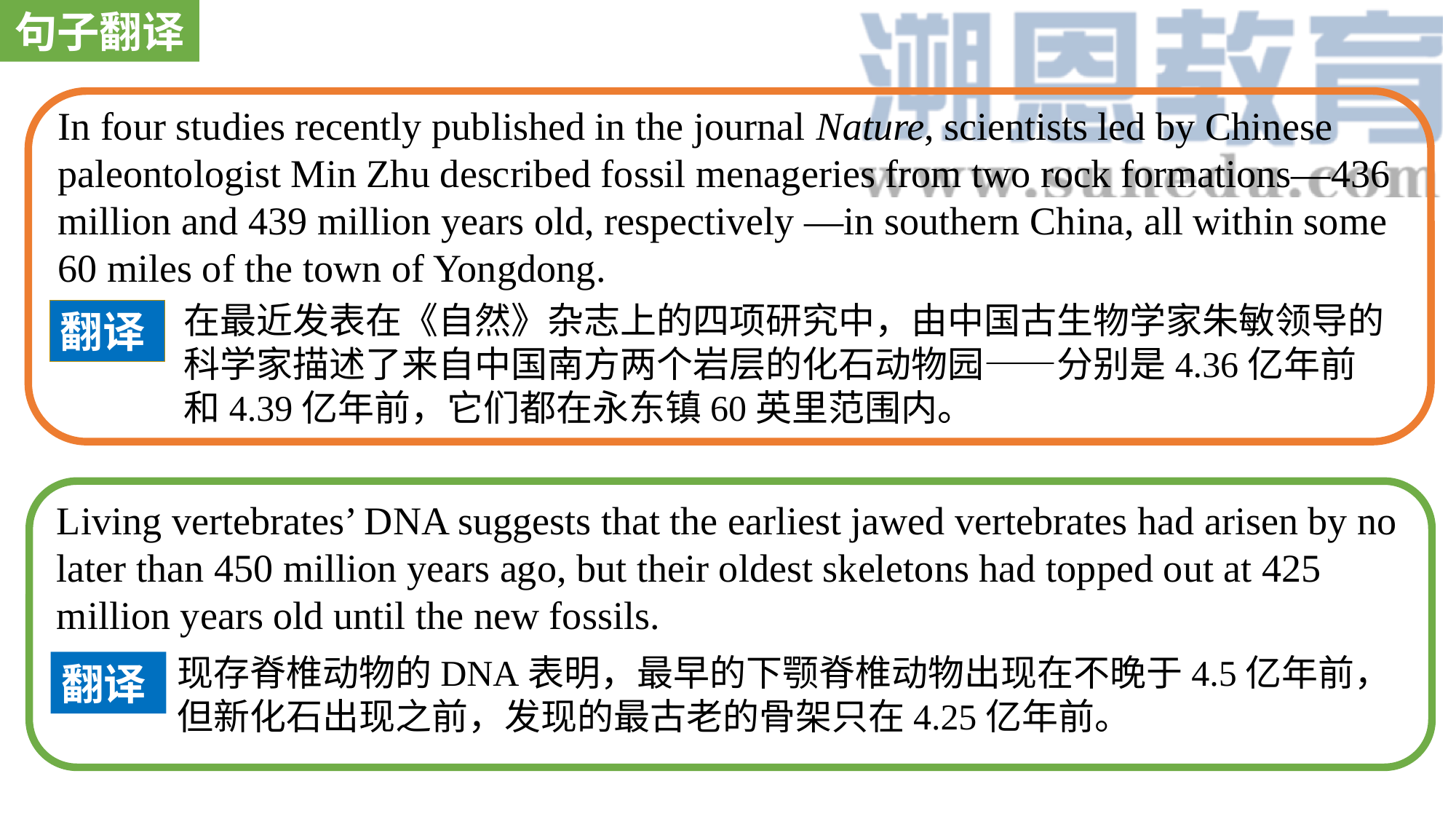

句子翻译

In four studies recently published in the journal Nature, scientists led by Chinese paleontologist Min Zhu described fossil menageries from two rock formations—436 million and 439 million years old, respectively —in southern China, all within some 60 miles of the town of Yongdong.
在最近发表在《自然》杂志上的四项研究中，由中国古生物学家朱敏领导的科学家描述了来自中国南方两个岩层的化石动物园——分别是4.36亿年前和4.39亿年前，它们都在永东镇60英里范围内。
翻译

Living vertebrates’ DNA suggests that the earliest jawed vertebrates had arisen by no later than 450 million years ago, but their oldest skeletons had topped out at 425 million years old until the new fossils.
现存脊椎动物的DNA表明，最早的下颚脊椎动物出现在不晚于4.5亿年前，但新化石出现之前，发现的最古老的骨架只在4.25亿年前。
翻译